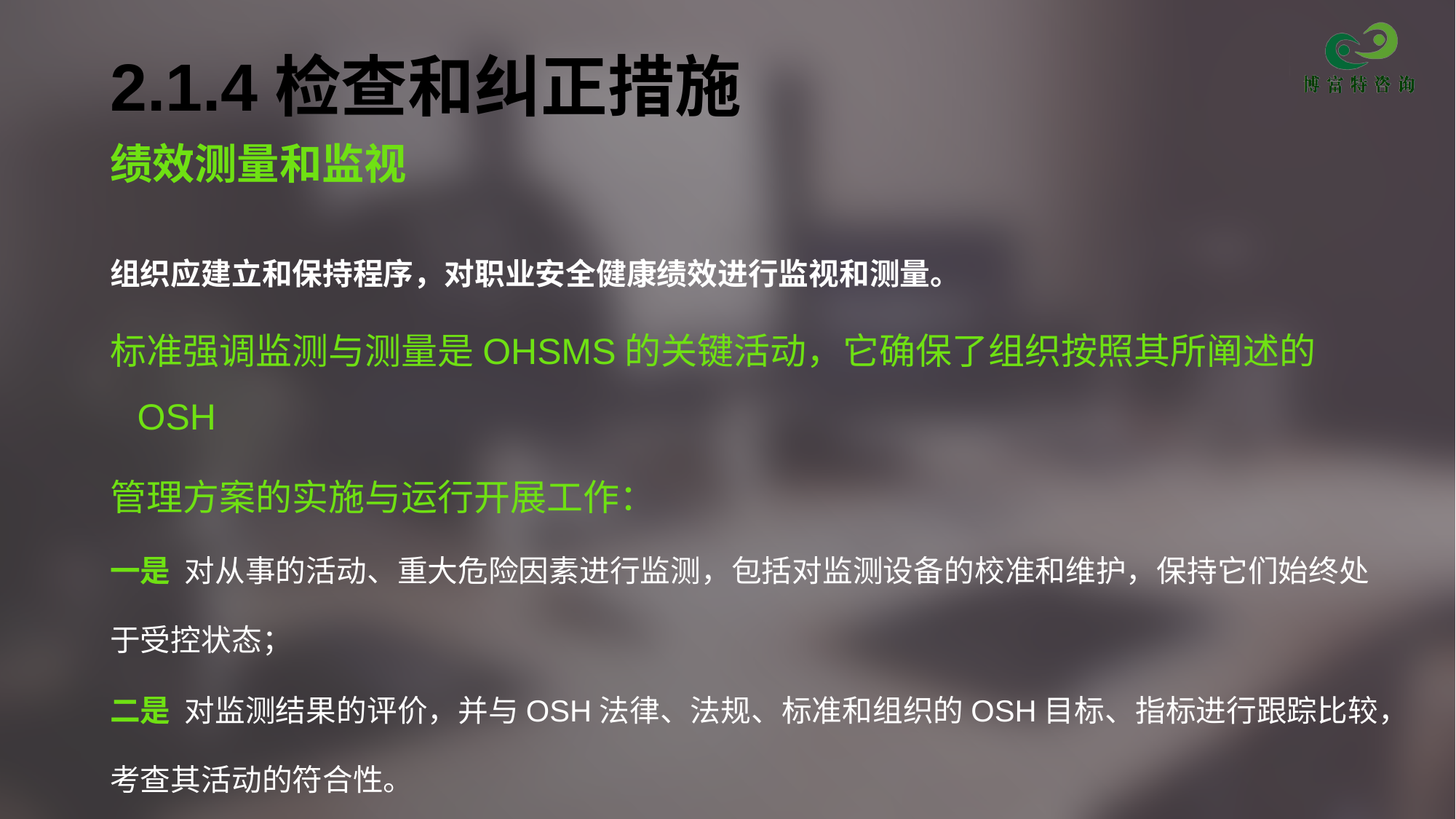

# 2.1.4检查和纠正措施
绩效测量和监视

组织应建立和保持程序，对职业安全健康绩效进行监视和测量。
标准强调监测与测量是OHSMS的关键活动，它确保了组织按照其所阐述的OSH
管理方案的实施与运行开展工作：
一是  对从事的活动、重大危险因素进行监测，包括对监测设备的校准和维护，保持它们始终处
于受控状态；
二是  对监测结果的评价，并与OSH法律、法规、标准和组织的OSH目标、指标进行跟踪比较，
考查其活动的符合性。